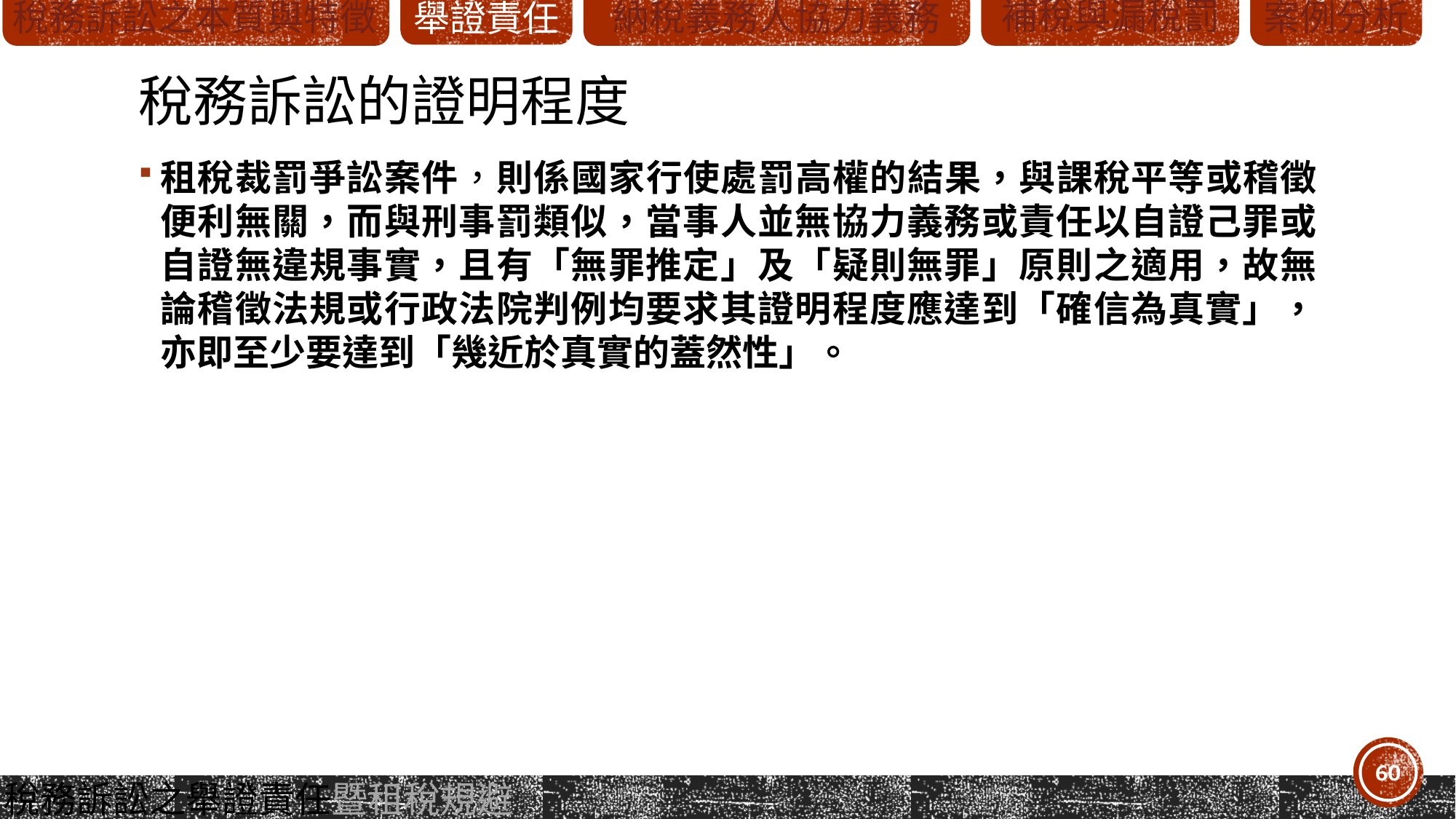

# 稅務訴訟的證明程度
租稅裁罰爭訟案件，則係國家行使處罰高權的結果，與課稅平等或稽徵便利無關，而與刑事罰類似，當事人並無協力義務或責任以自證己罪或自證無違規事實，且有「無罪推定」及「疑則無罪」原則之適用，故無論稽徵法規或行政法院判例均要求其證明程度應達到「確信為真實」，亦即至少要達到「幾近於真實的蓋然性」。
60